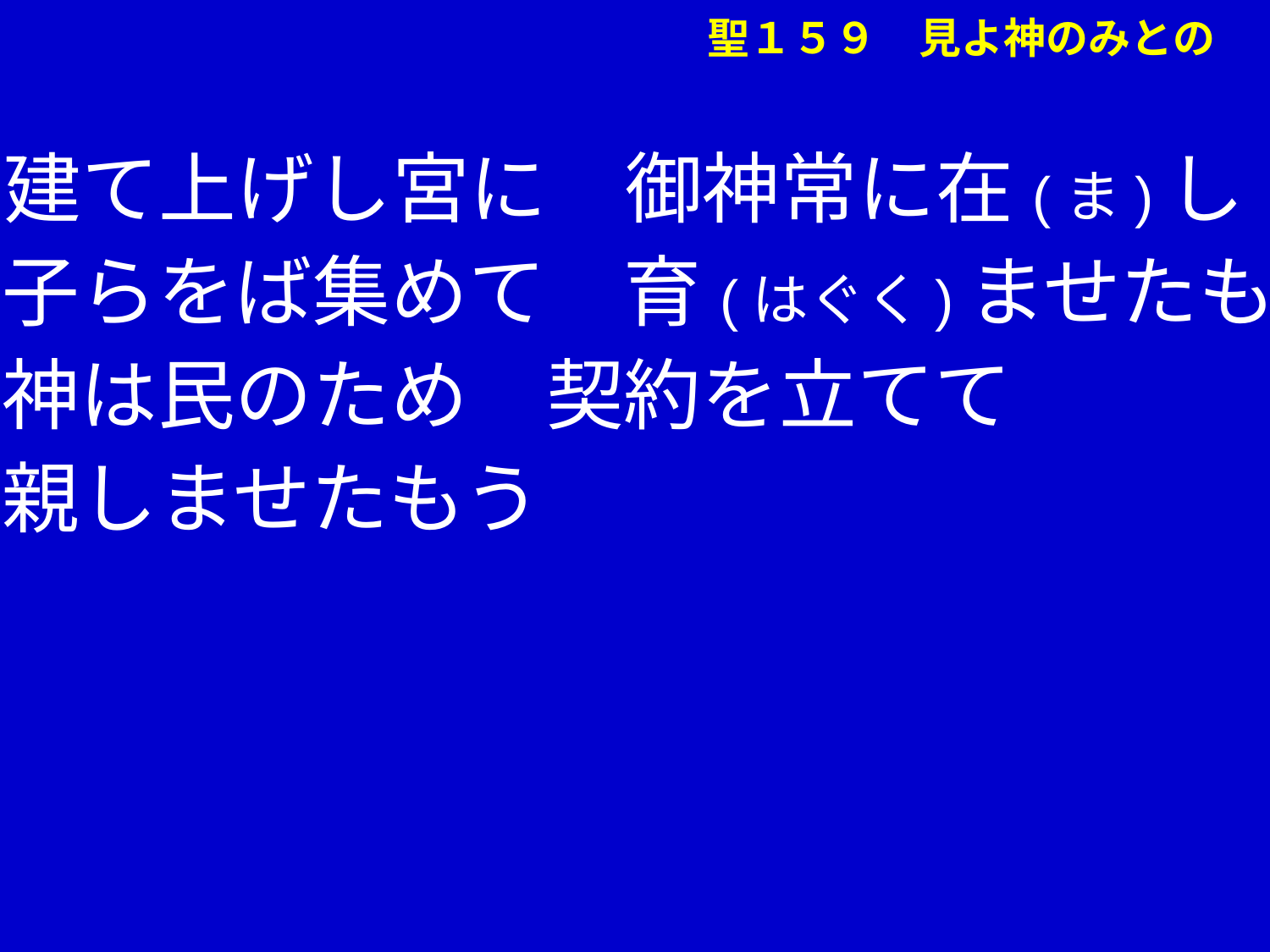

聖１５９　見よ神のみとの

④建て上げし宮に　御神常に在(ま)し
　 子らをば集めて　育(はぐく)ませたもう
　 神は民のため　契約を立てて
　 親しませたもう